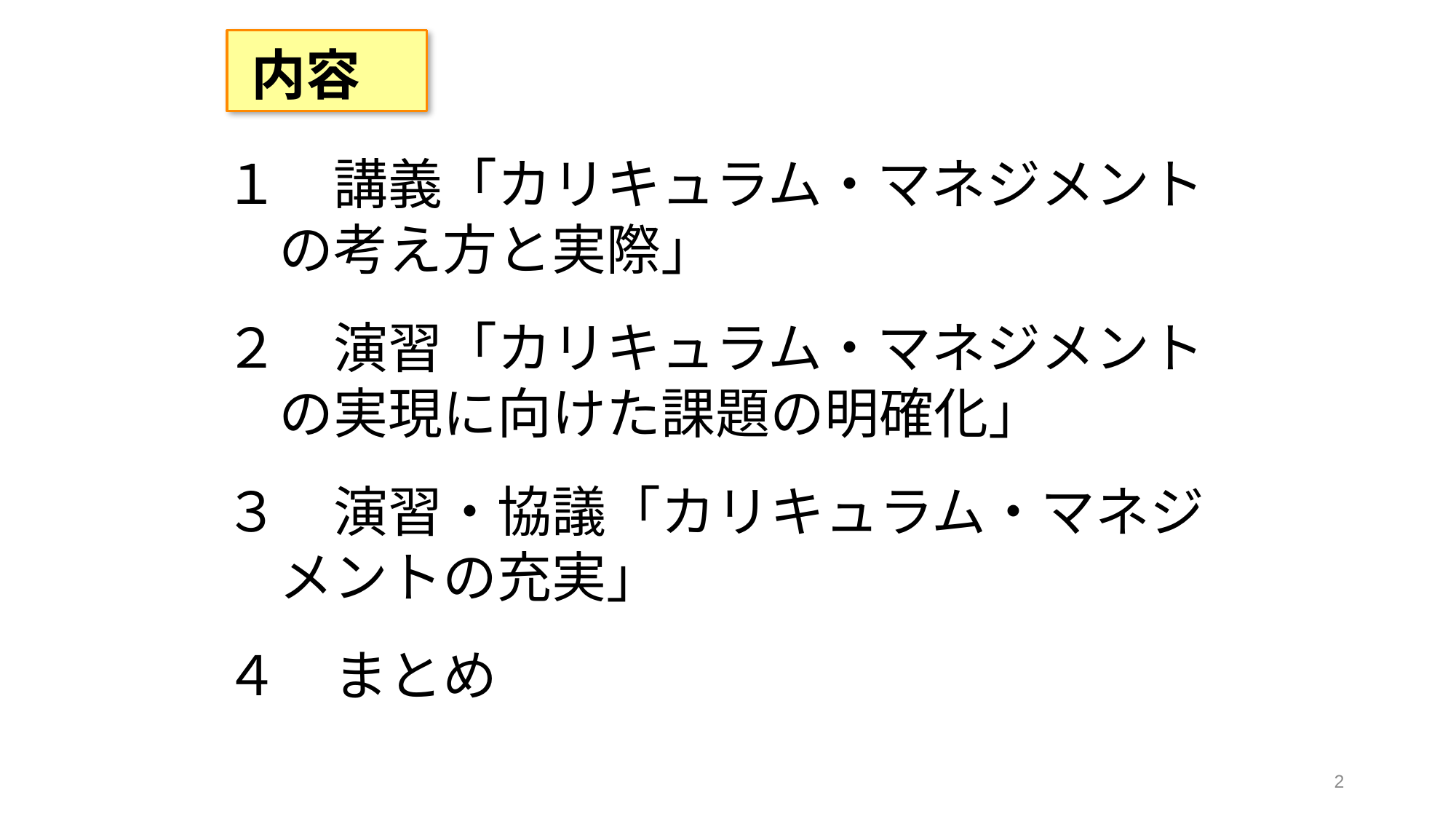

内容
１　講義「カリキュラム・マネジメント
　の考え方と実際」

２　演習「カリキュラム・マネジメント
　の実現に向けた課題の明確化」

３　演習・協議「カリキュラム・マネジ
　メントの充実」

４　まとめ
2